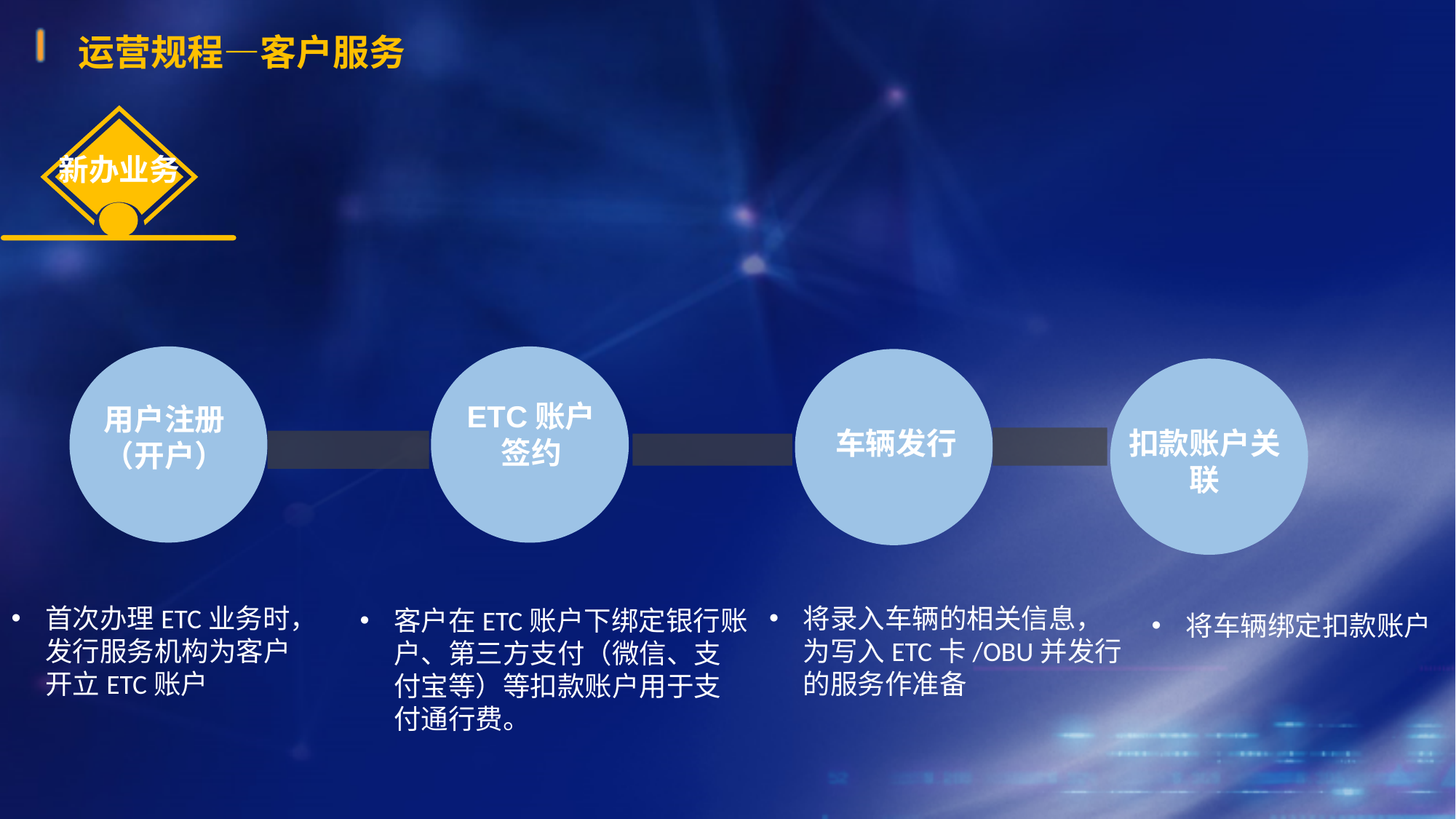

运营规程—客户服务
新办业务

ETC账户签约
用户注册（开户）
车辆发行
扣款账户关联

首次办理ETC业务时，发行服务机构为客户开立ETC账户
将录入车辆的相关信息，为写入ETC卡/OBU并发行的服务作准备
客户在ETC账户下绑定银行账户、第三方支付（微信、支付宝等）等扣款账户用于支付通行费。
将车辆绑定扣款账户
www.islide.cc
11